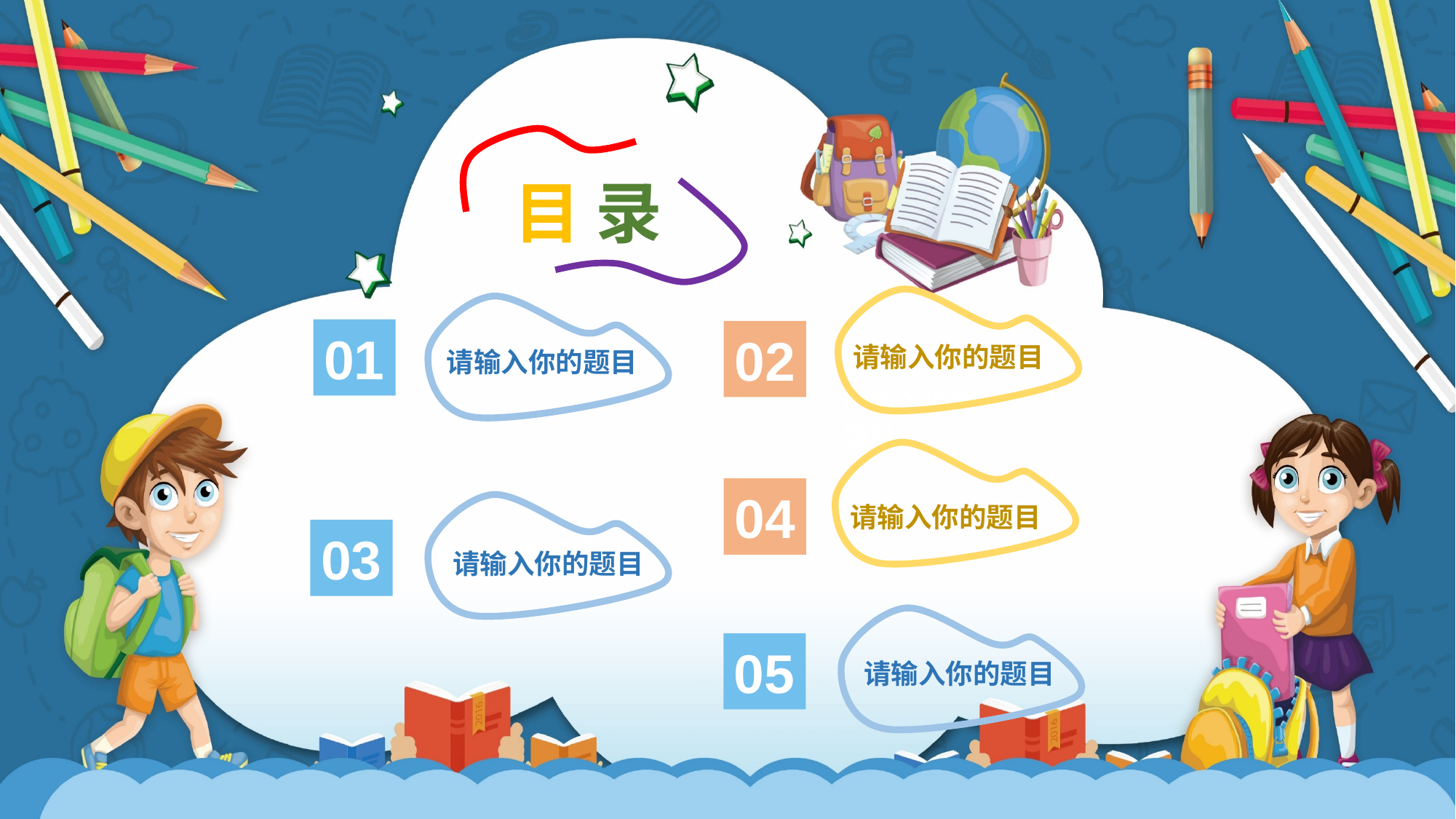

目 录

01
请输入你的题目
02
请输入你的题目
请输入你的题目
请输入你的题目
请输入你的题目

04
请输入你的题目

请输入你的题目
03
请输入你的题目
请输入你的题目

05
请输入你的题目